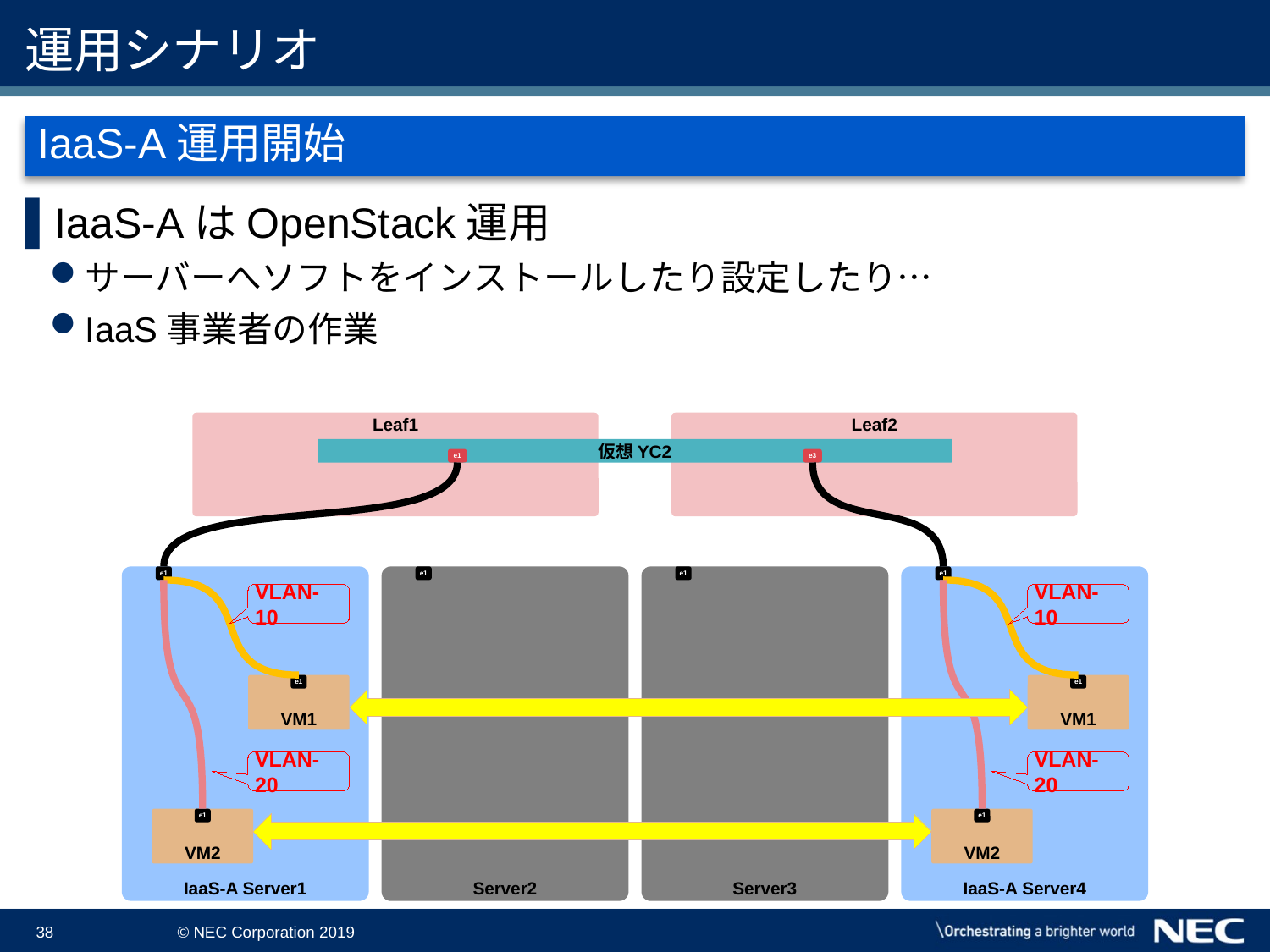

# 運用シナリオ
IaaS-A運用開始
IaaS-AはOpenStack運用
サーバーへソフトをインストールしたり設定したり…
IaaS事業者の作業
Leaf1
Leaf2
仮想YC2
e1
e3
e1
IaaS-A Server1
VLAN-10
e1
VM1
VLAN-20
e1
VM2
e1
Server2
e1
Server3
e1
IaaS-A Server4
VLAN-10
e1
VM1
VLAN-20
e1
VM2